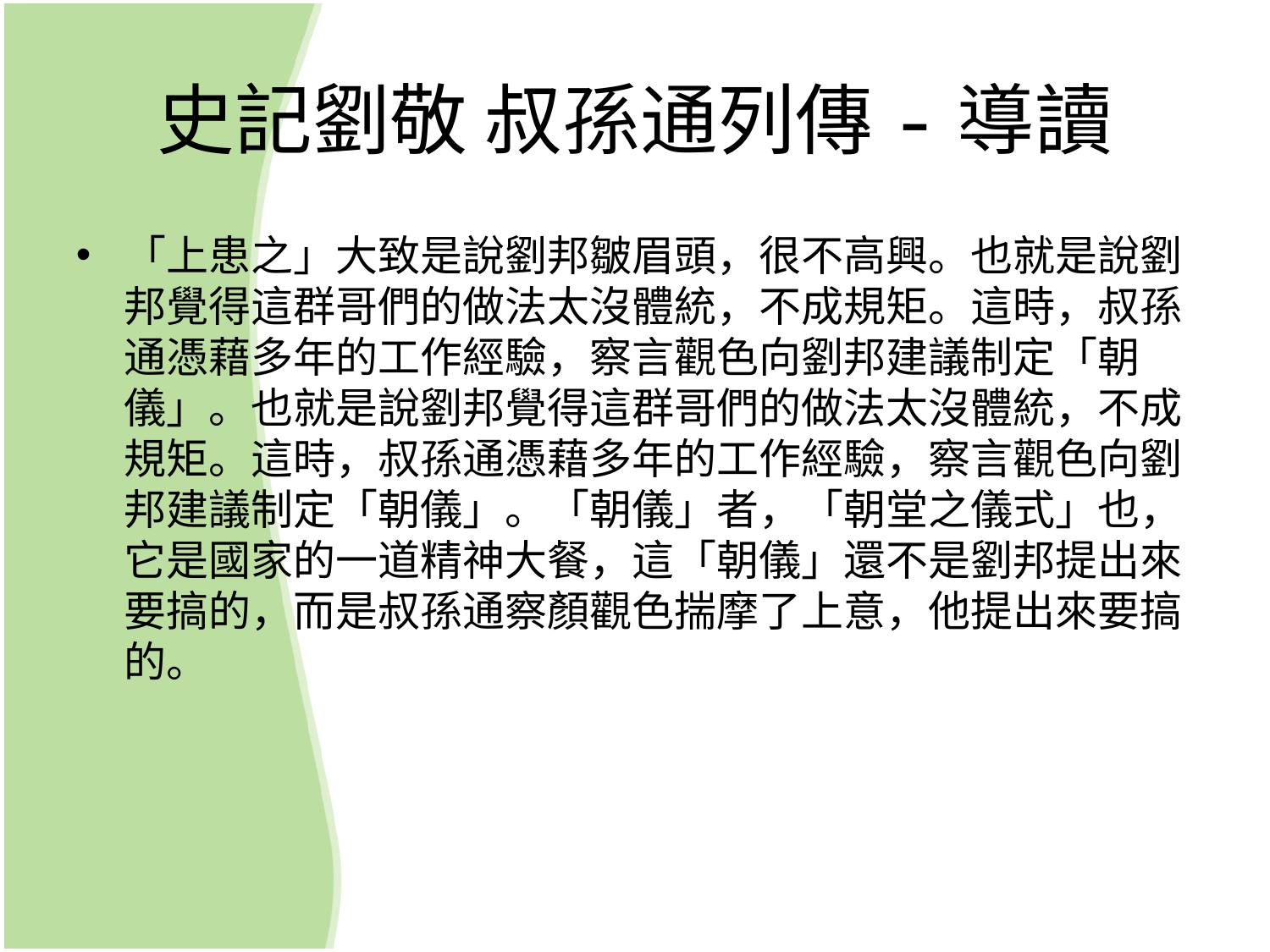

# 史記劉敬 叔孫通列傳-導讀
「上患之」大致是說劉邦皺眉頭，很不高興。也就是說劉邦覺得這群哥們的做法太沒體統，不成規矩。這時，叔孫通憑藉多年的工作經驗，察言觀色向劉邦建議制定「朝儀」。也就是說劉邦覺得這群哥們的做法太沒體統，不成規矩。這時，叔孫通憑藉多年的工作經驗，察言觀色向劉邦建議制定「朝儀」。「朝儀」者，「朝堂之儀式」也，它是國家的一道精神大餐，這「朝儀」還不是劉邦提出來要搞的，而是叔孫通察顏觀色揣摩了上意，他提出來要搞的。